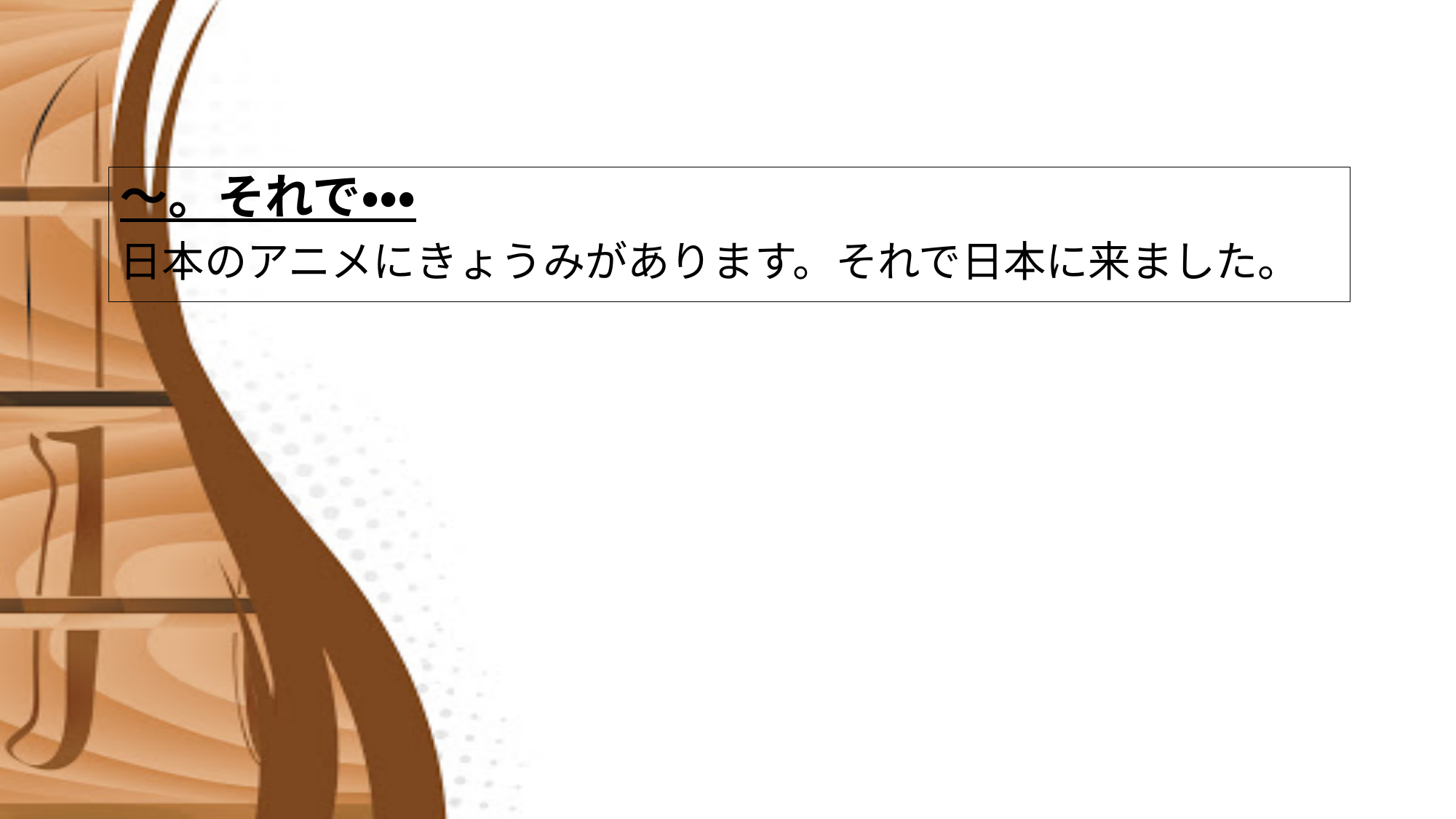

～。それで・・・
日本のアニメにきょうみがあります。それで日本に来ました。